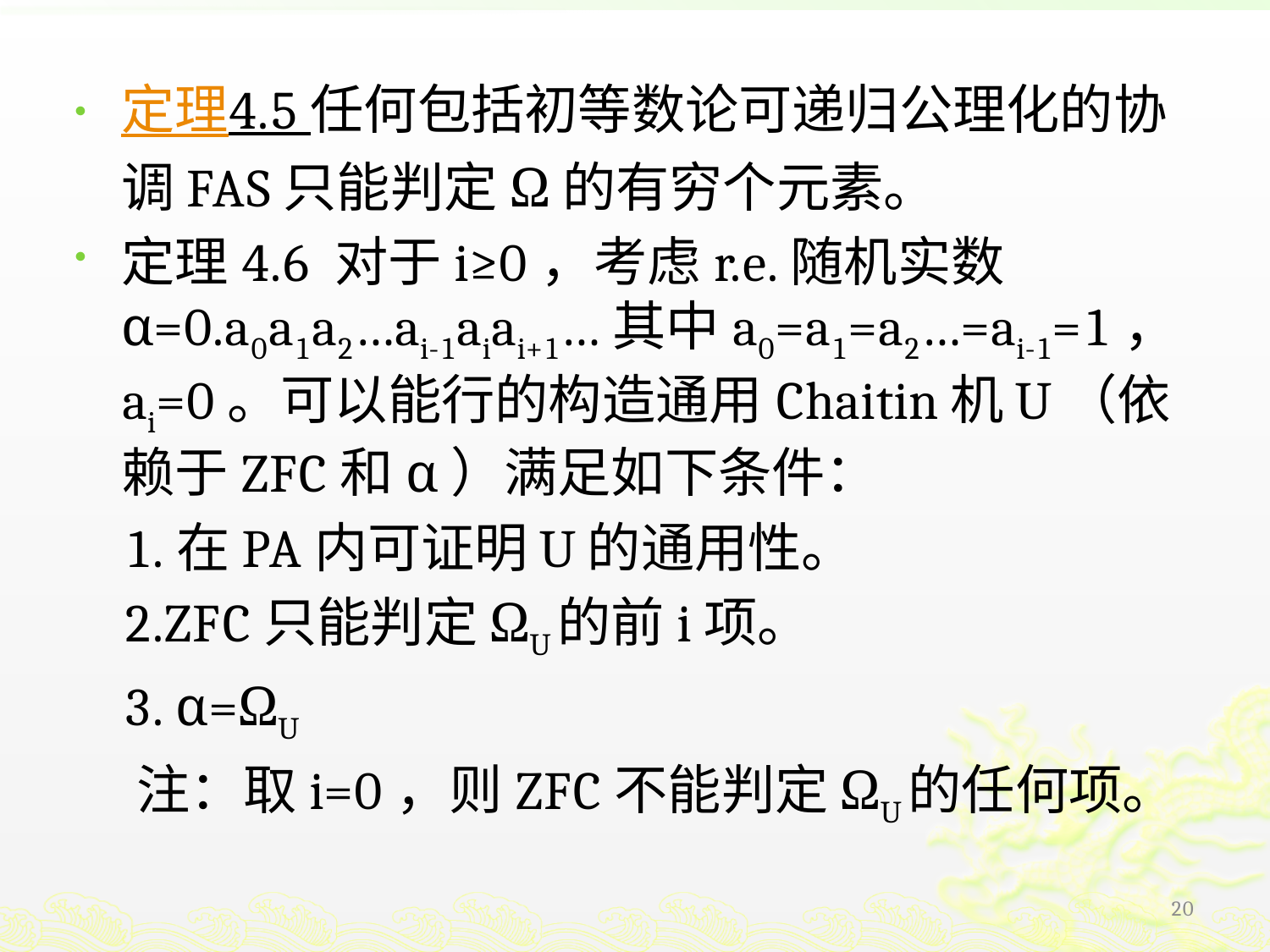

定理4.5 任何包括初等数论可递归公理化的协调FAS只能判定Ω的有穷个元素。
定理4.6 对于i≥0，考虑r.e.随机实数α=0.a0a1a2…ai-1aiai+1…其中a0=a1=a2…=ai-1=1，ai=0。可以能行的构造通用Chaitin机U（依赖于ZFC和α）满足如下条件：
    1.在PA内可证明U的通用性。
    2.ZFC只能判定ΩU的前i项。
    3. α=ΩU
    注：取i=0，则ZFC不能判定ΩU的任何项。
20